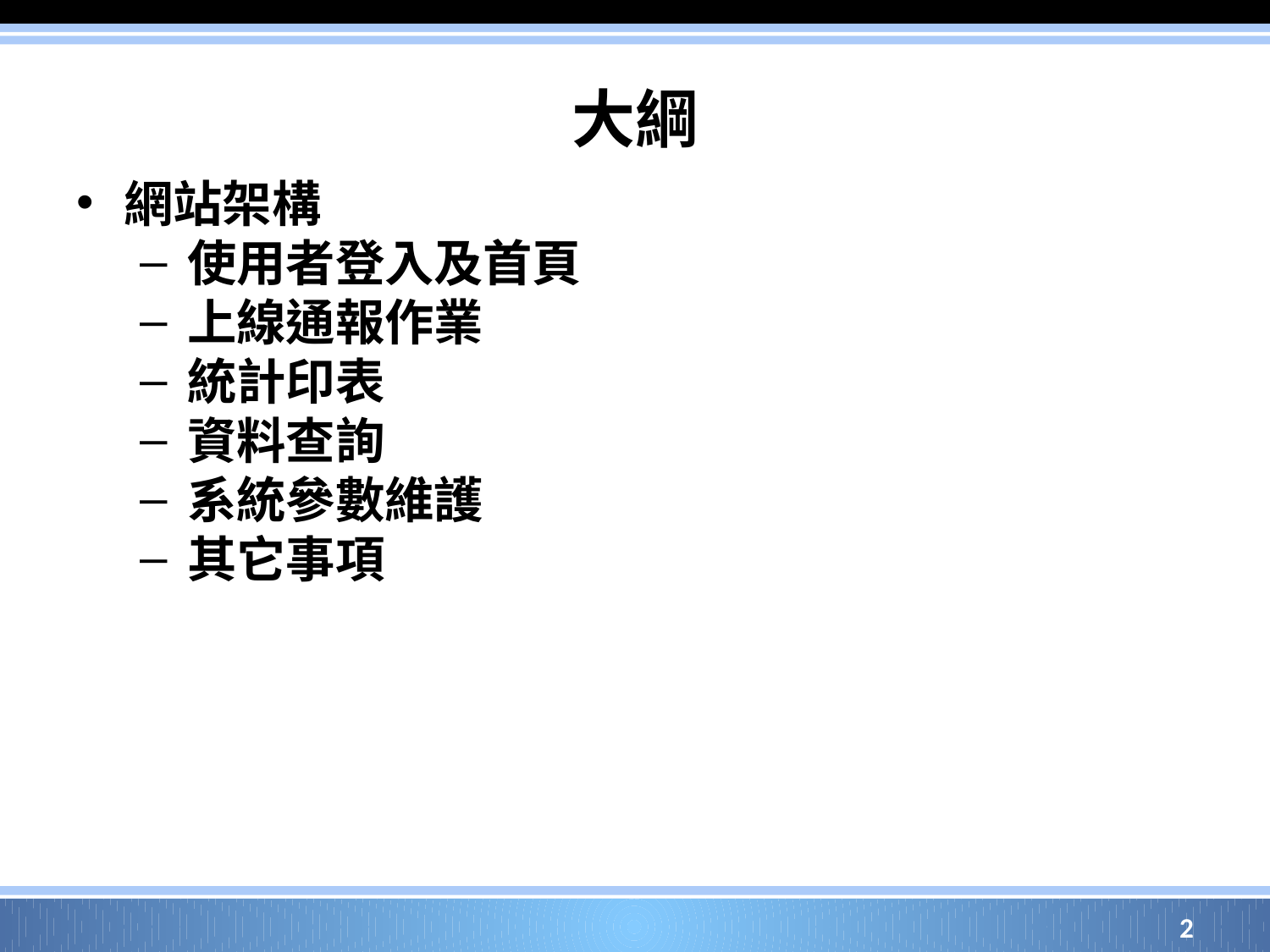

# 大綱
網站架構
使用者登入及首頁
上線通報作業
統計印表
資料查詢
系統參數維護
其它事項

2